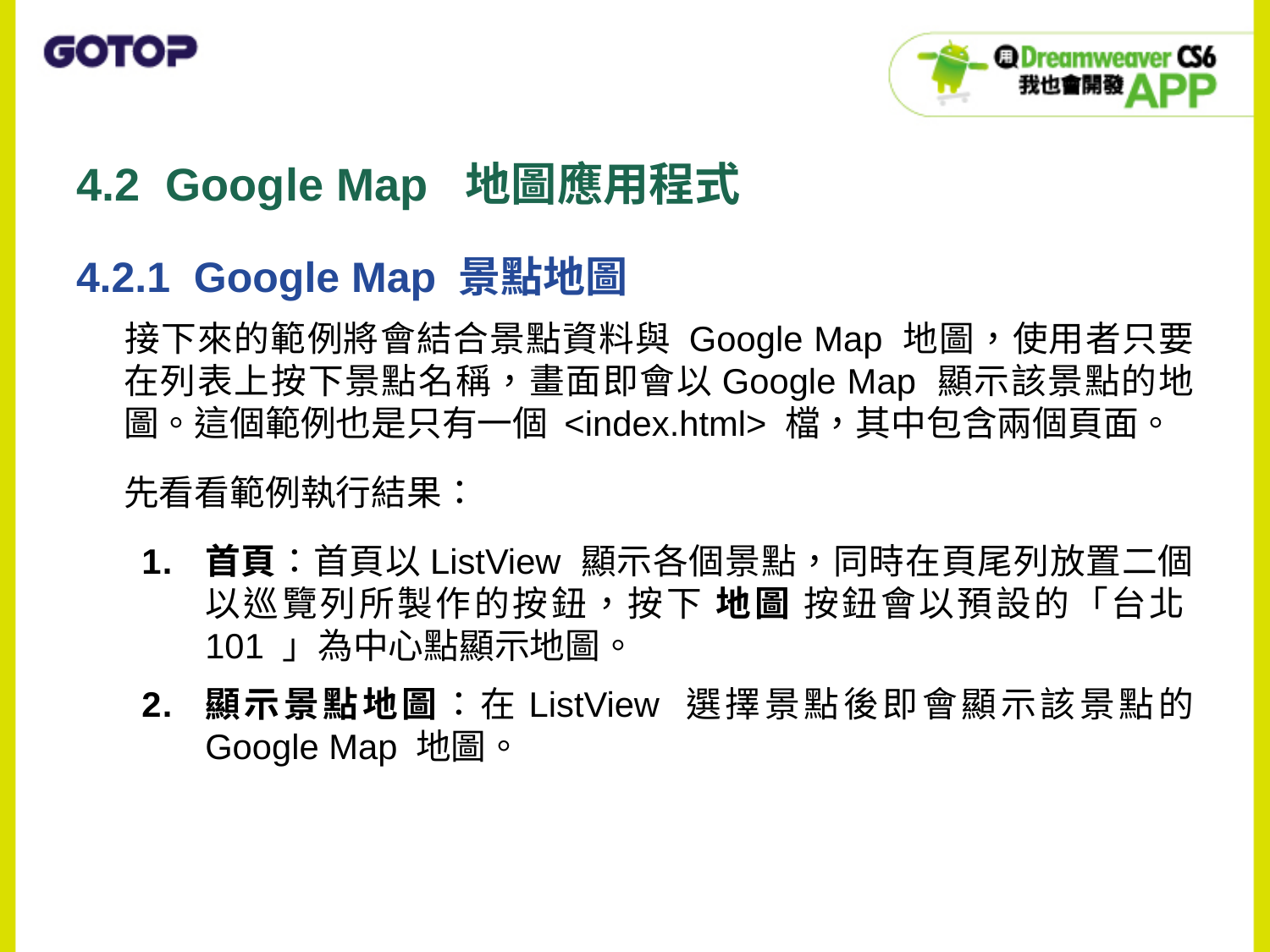

# 4.2  Google Map  地圖應用程式
4.2.1  Google Map 景點地圖
	接下來的範例將會結合景點資料與 Google Map 地圖，使用者只要在列表上按下景點名稱，畫面即會以Google Map 顯示該景點的地圖。這個範例也是只有一個 <index.html> 檔，其中包含兩個頁面。
	先看看範例執行結果：
首頁：首頁以ListView 顯示各個景點，同時在頁尾列放置二個以巡覽列所製作的按鈕，按下 地圖 按鈕會以預設的「台北101 」為中心點顯示地圖。
顯示景點地圖：在ListView 選擇景點後即會顯示該景點的 Google Map 地圖。